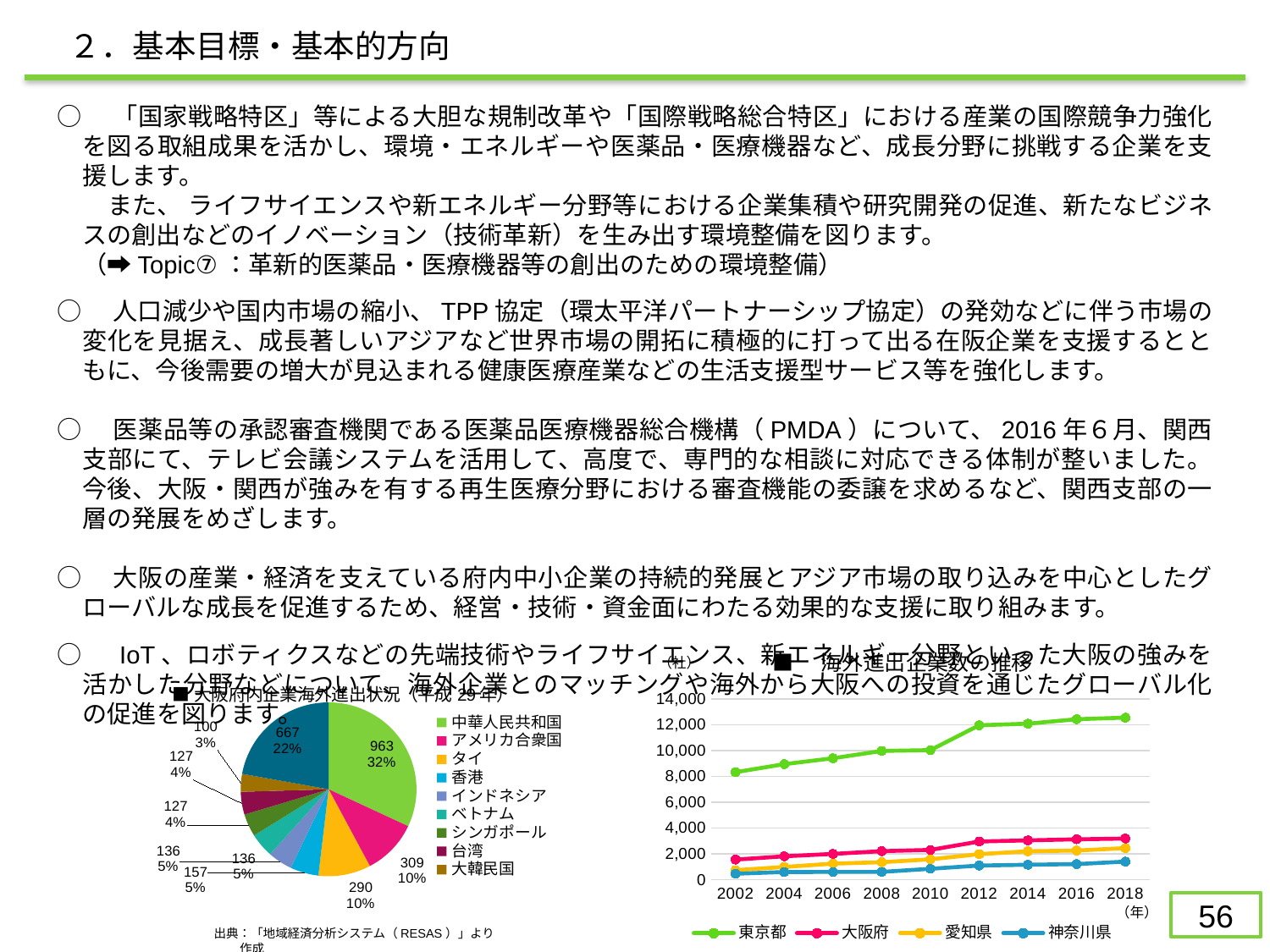

２．基本目標・基本的方向
○　「国家戦略特区」等による大胆な規制改革や「国際戦略総合特区」における産業の国際競争力強化を図る取組成果を活かし、環境・エネルギーや医薬品・医療機器など、成長分野に挑戦する企業を支援します。
　　また、 ライフサイエンスや新エネルギー分野等における企業集積や研究開発の促進、新たなビジネスの創出などのイノベーション（技術革新）を生み出す環境整備を図ります。
　（➡Topic⑦：革新的医薬品・医療機器等の創出のための環境整備）

○　人口減少や国内市場の縮小、TPP協定（環太平洋パートナーシップ協定）の発効などに伴う市場の変化を見据え、成長著しいアジアなど世界市場の開拓に積極的に打って出る在阪企業を支援するとともに、今後需要の増大が見込まれる健康医療産業などの生活支援型サービス等を強化します。

○　医薬品等の承認審査機関である医薬品医療機器総合機構（PMDA）について、2016年６月、関西支部にて、テレビ会議システムを活用して、高度で、専門的な相談に対応できる体制が整いました。今後、大阪・関西が強みを有する再生医療分野における審査機能の委譲を求めるなど、関西支部の一層の発展をめざします。

○　大阪の産業・経済を支えている府内中小企業の持続的発展とアジア市場の取り込みを中心としたグローバルな成長を促進するため、経営・技術・資金面にわたる効果的な支援に取り組みます。

○　IoT、ロボティクスなどの先端技術やライフサイエンス、新エネルギー分野といった大阪の強みを活かした分野などについて、海外企業とのマッチングや海外から大阪への投資を通じたグローバル化の促進を図ります。

### Chart: ■　海外進出企業数の推移

| Category | 東京都 | 大阪府 | 愛知県 | 神奈川県 |
|---|---|---|---|---|
| 2002 | 8343.0 | 1567.0 | 744.0 | 472.0 |
| 2004 | 8965.0 | 1821.0 | 998.0 | 607.0 |
| 2006 | 9422.0 | 2008.0 | 1254.0 | 611.0 |
| 2008 | 9987.0 | 2221.0 | 1365.0 | 614.0 |
| 2010 | 10051.0 | 2316.0 | 1589.0 | 852.0 |
| 2012 | 11976.0 | 2967.0 | 1990.0 | 1106.0 |
| 2014 | 12101.0 | 3055.0 | 2212.0 | 1166.0 |
| 2016 | 12444.0 | 3139.0 | 2267.0 | 1218.0 |
| 2018 | 12570.0 | 3198.0 | 2458.0 | 1412.0 |
（社）
（年）

### Chart: ■大阪府内企業海外進出状況（平成29年）

| Category |  |
|---|---|
| 中華人民共和国 | 963.0 |
| アメリカ合衆国 | 309.0 |
| タイ | 290.0 |
| 香港 | 157.0 |
| インドネシア | 136.0 |
| ベトナム | 136.0 |
| シンガポール | 127.0 |
| 台湾 | 127.0 |
| 大韓民国 | 100.0 |
| その他 | 667.0 |
56
出典：「地域経済分析システム（RESAS）」より作成